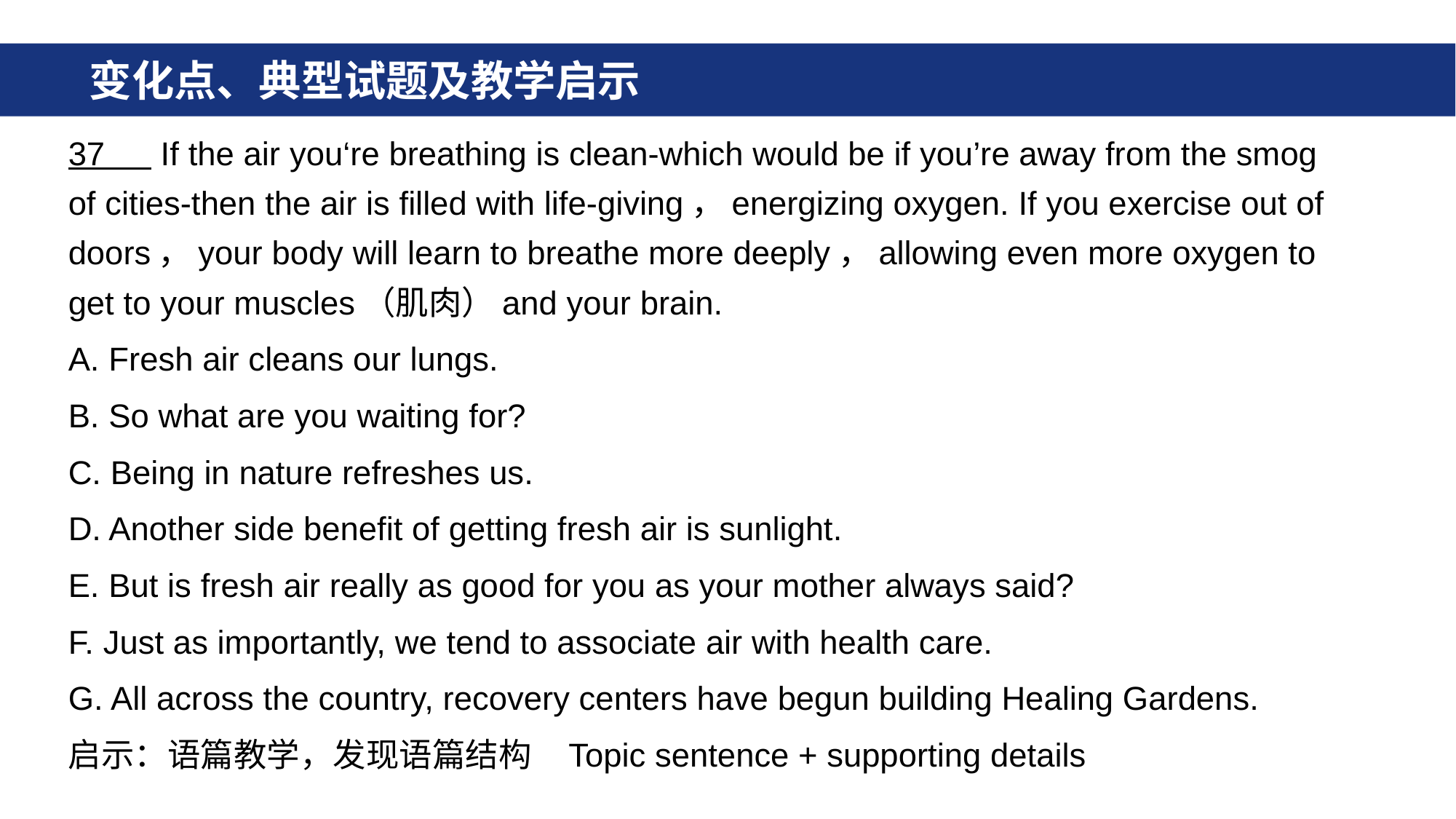

# 变化点、典型试题及教学启示
37      If the air you‘re breathing is clean-which would be if you’re away from the smog of cities-then the air is filled with life-giving，energizing oxygen. If you exercise out of doors，your body will learn to breathe more deeply，allowing even more oxygen to get to your muscles（肌肉）and your brain.
A. Fresh air cleans our lungs.
B. So what are you waiting for?
C. Being in nature refreshes us.
D. Another side benefit of getting fresh air is sunlight.
E. But is fresh air really as good for you as your mother always said?
F. Just as importantly, we tend to associate air with health care.
G. All across the country, recovery centers have begun building Healing Gardens.
启示：语篇教学，发现语篇结构    Topic sentence + supporting details